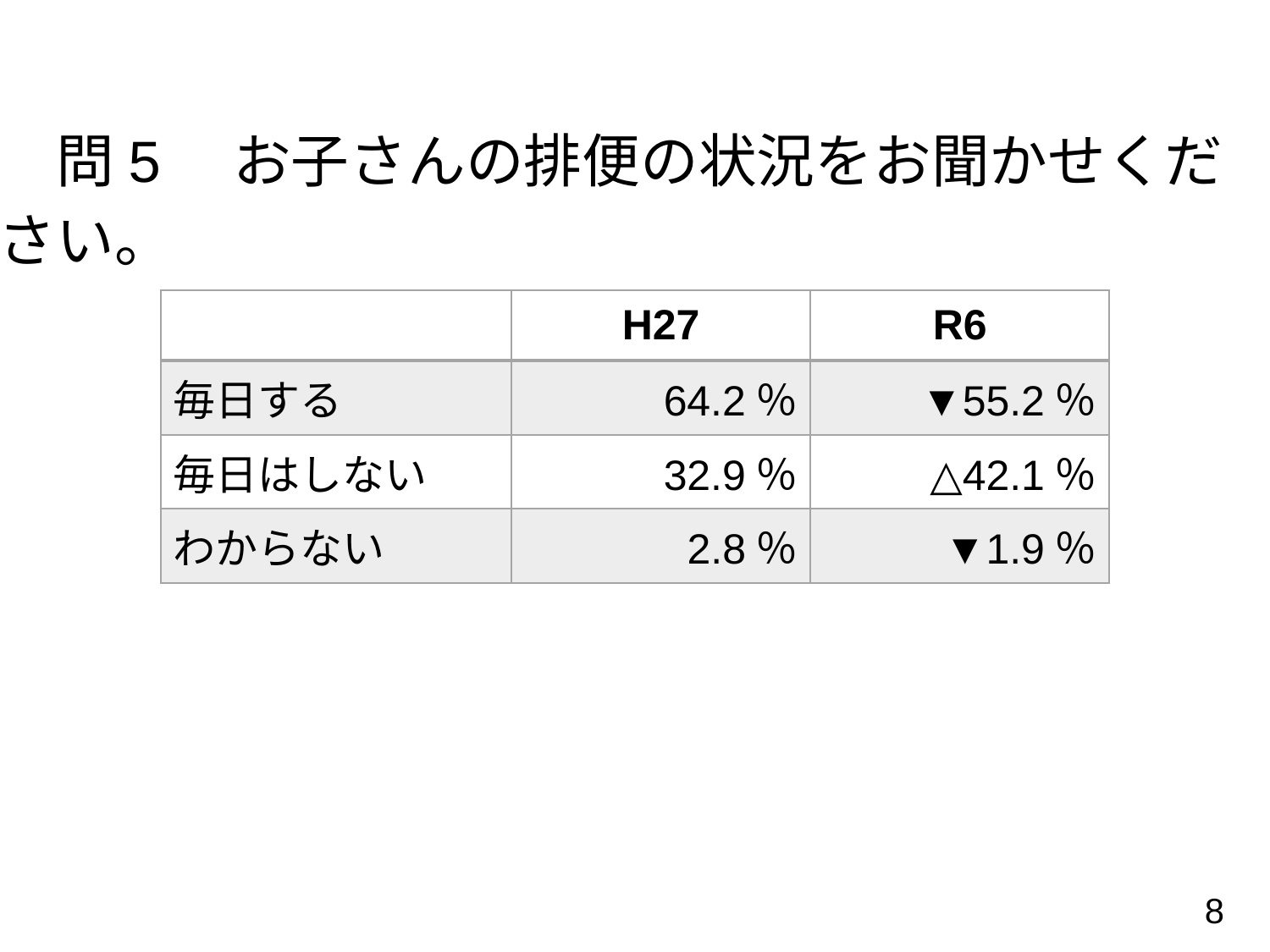

# 問5　お子さんの排便の状況をお聞かせください。
|  | H27 | R6 |
| --- | --- | --- |
| 毎日する | 64.2％ | ▼55.2％ |
| 毎日はしない | 32.9％ | △42.1％ |
| わからない | 2.8％ | ▼1.9％ |